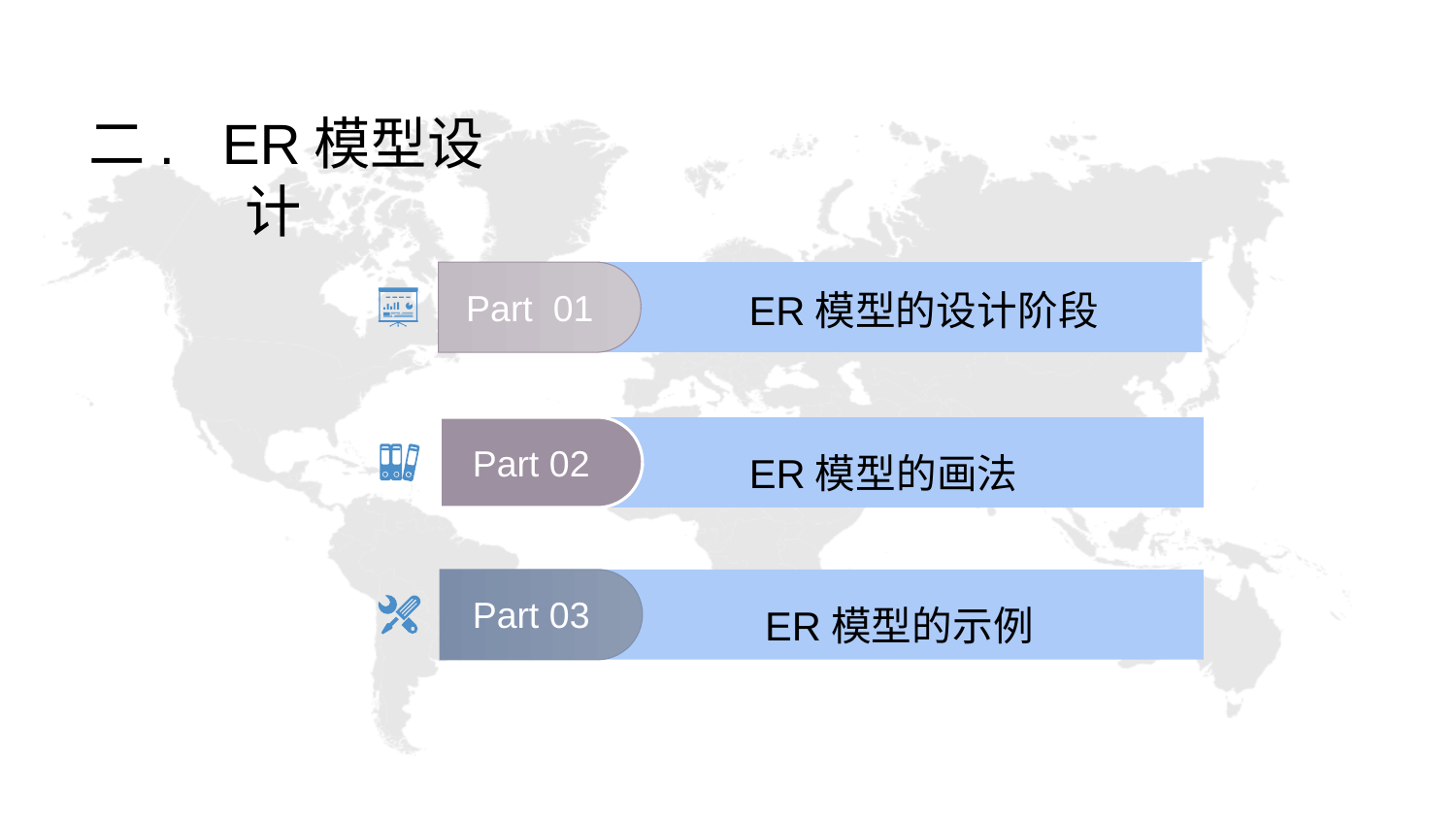

二.   ER模型设计

Part  01
ER模型的设计阶段

ER模型的画法
Part 02

ER模型的示例
Part 03